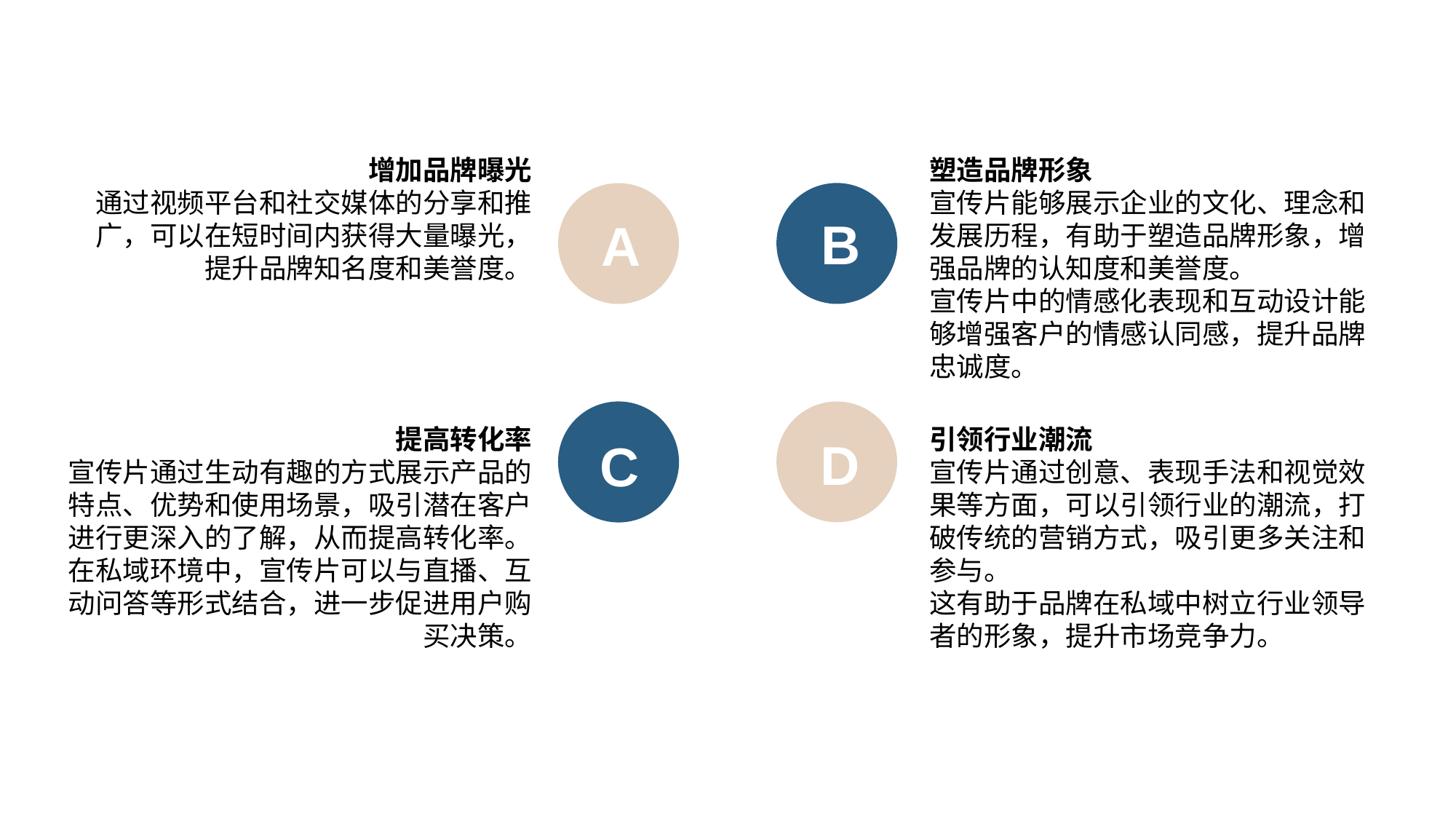

增加品牌曝光
通过视频平台和社交媒体的分享和推广，可以在短时间内获得大量曝光，提升品牌知名度和美誉度。
塑造品牌形象
宣传片能够展示企业的文化、理念和发展历程，有助于塑造品牌形象，增强品牌的认知度和美誉度。
宣传片中的情感化表现和互动设计能够增强客户的情感认同感，提升品牌忠诚度。

B
A
提高转化率
宣传片通过生动有趣的方式展示产品的特点、优势和使用场景，吸引潜在客户进行更深入的了解，从而提高转化率。
在私域环境中，宣传片可以与直播、互动问答等形式结合，进一步促进用户购买决策。
引领行业潮流
宣传片通过创意、表现手法和视觉效果等方面，可以引领行业的潮流，打破传统的营销方式，吸引更多关注和参与。
这有助于品牌在私域中树立行业领导者的形象，提升市场竞争力。
D
C